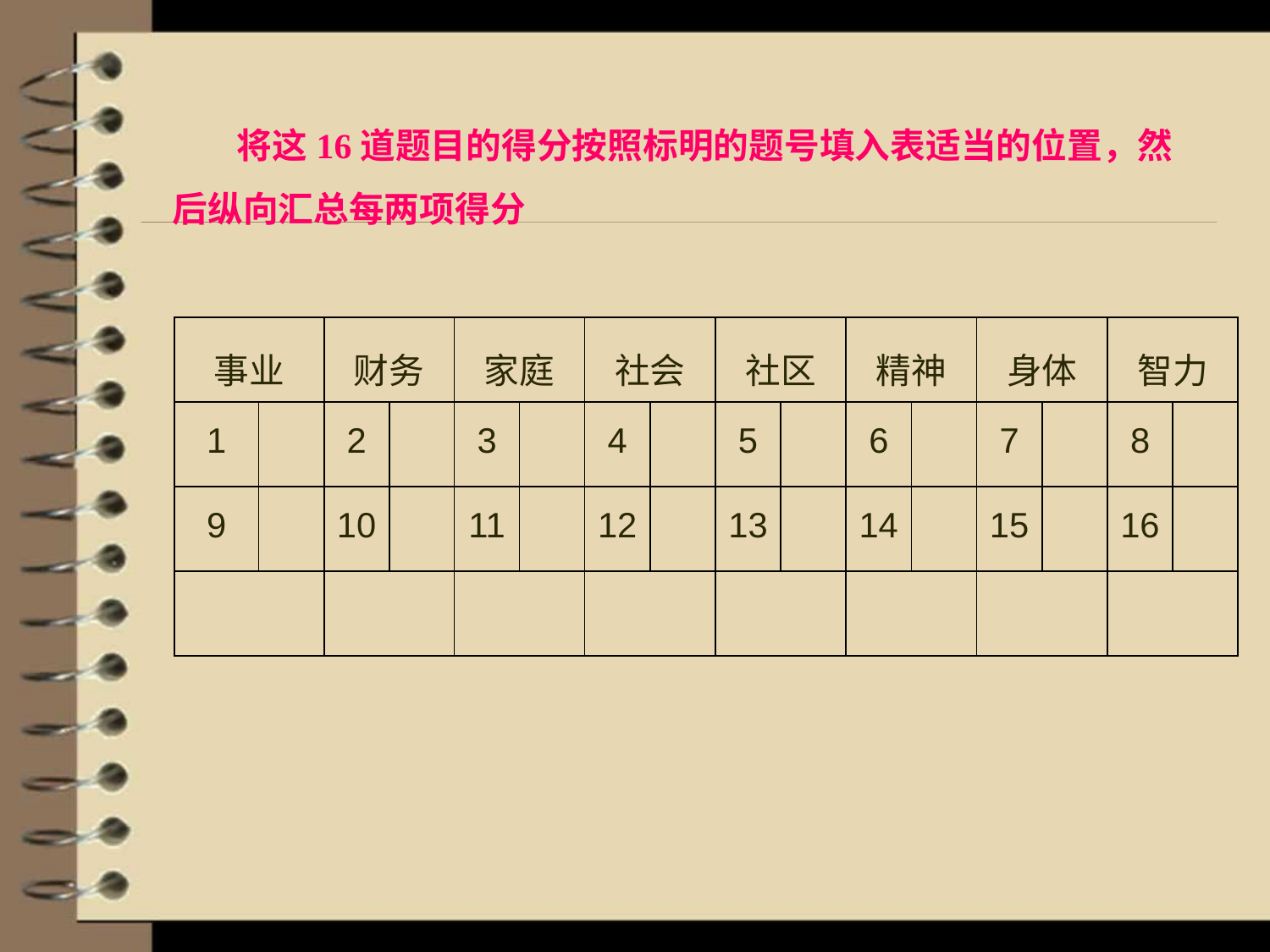

将这16道题目的得分按照标明的题号填入表适当的位置，然后纵向汇总每两项得分
| 事业 |  | 财务 |  | 家庭 |  | 社会 |  | 社区 |  | 精神 |  | 身体 |  | 智力 |  |
| --- | --- | --- | --- | --- | --- | --- | --- | --- | --- | --- | --- | --- | --- | --- | --- |
| 1 |  | 2 |  | 3 |  | 4 |  | 5 |  | 6 |  | 7 |  | 8 |  |
| 9 |  | 10 |  | 11 |  | 12 |  | 13 |  | 14 |  | 15 |  | 16 |  |
|  |  |  |  |  |  |  |  |  |  |  |  |  |  |  |  |